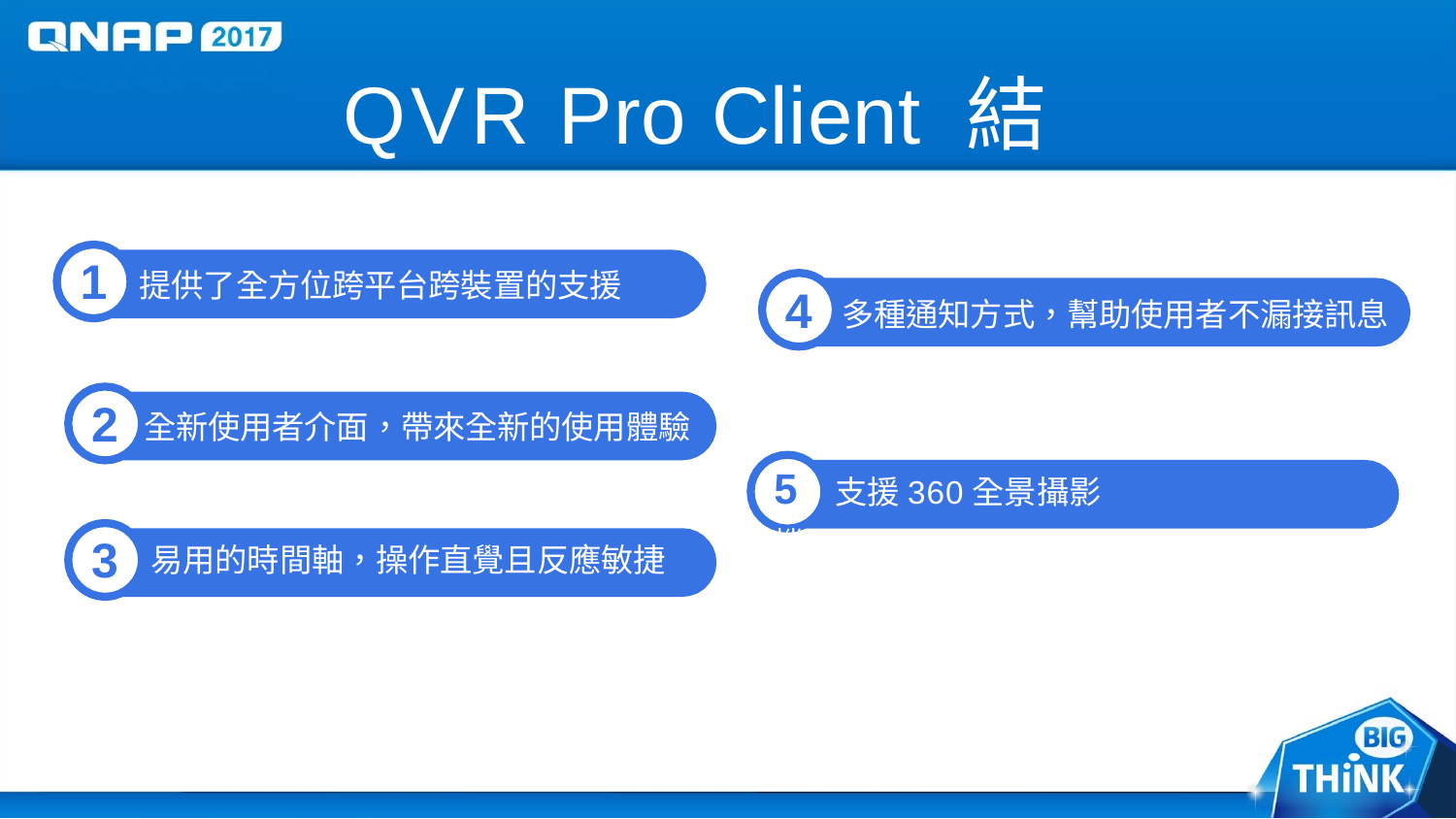

# QVR Pro Client 結語

1

提供了全方位跨平台跨裝置的支援

4

多種通知方式，幫助使用者不漏接訊息

2

全新使用者介面，帶來全新的使用體驗

5	支援360全景攝影機

3

易用的時間軸，操作直覺且反應敏捷